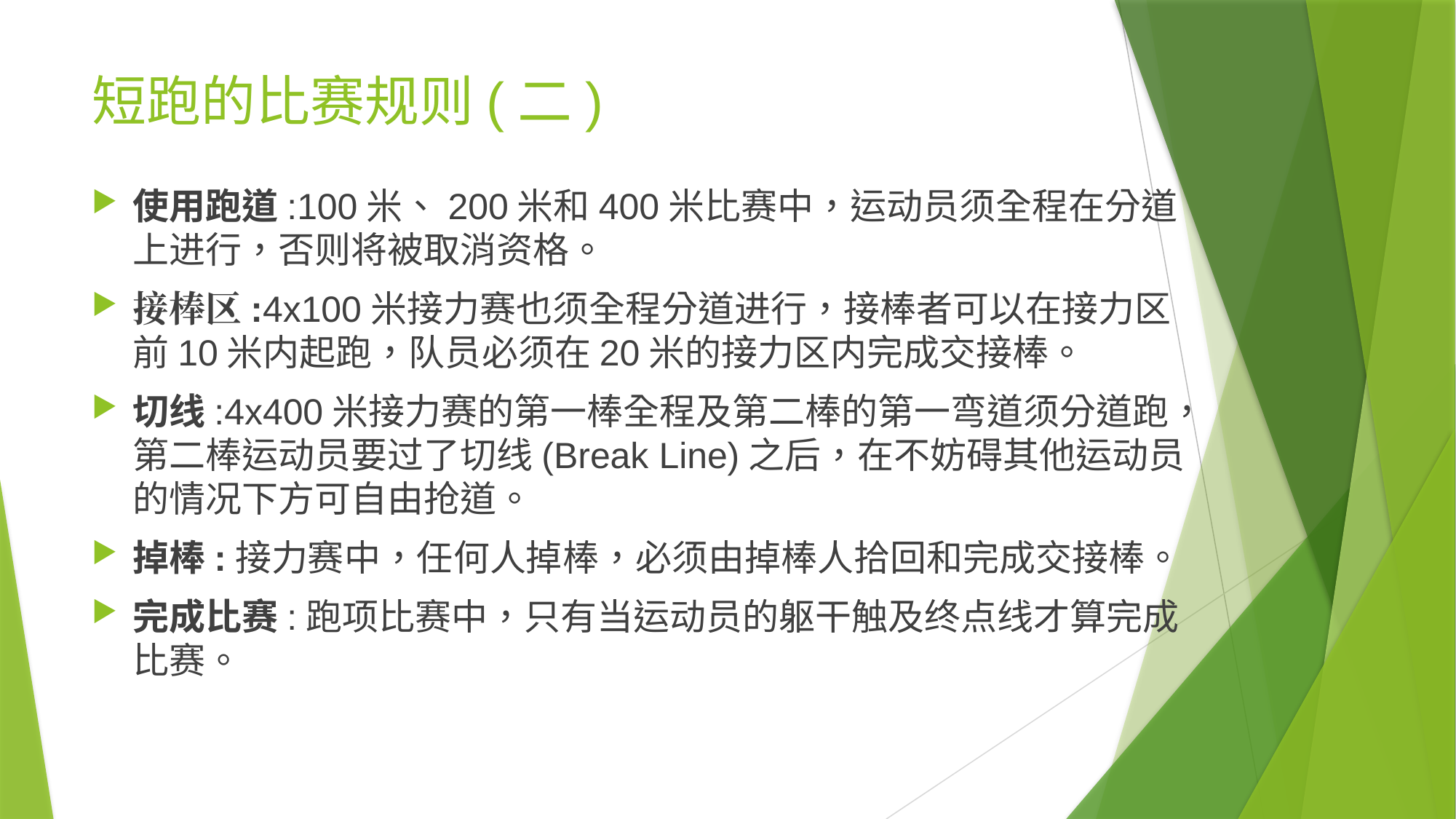

# 短跑的比赛规则(二)
使用跑道:100米、200米和400米比赛中，运动员须全程在分道上进行，否则将被取消资格。
接棒区:4x100米接力赛也须全程分道进行，接棒者可以在接力区前10米内起跑，队员必须在20米的接力区内完成交接棒。
切线:4x400米接力赛的第一棒全程及第二棒的第一弯道须分道跑，第二棒运动员要过了切线(Break Line)之后，在不妨碍其他运动员的情况下方可自由抢道。
掉棒:接力赛中，任何人掉棒，必须由掉棒人拾回和完成交接棒。
完成比赛:跑项比赛中，只有当运动员的躯干触及终点线才算完成比赛。